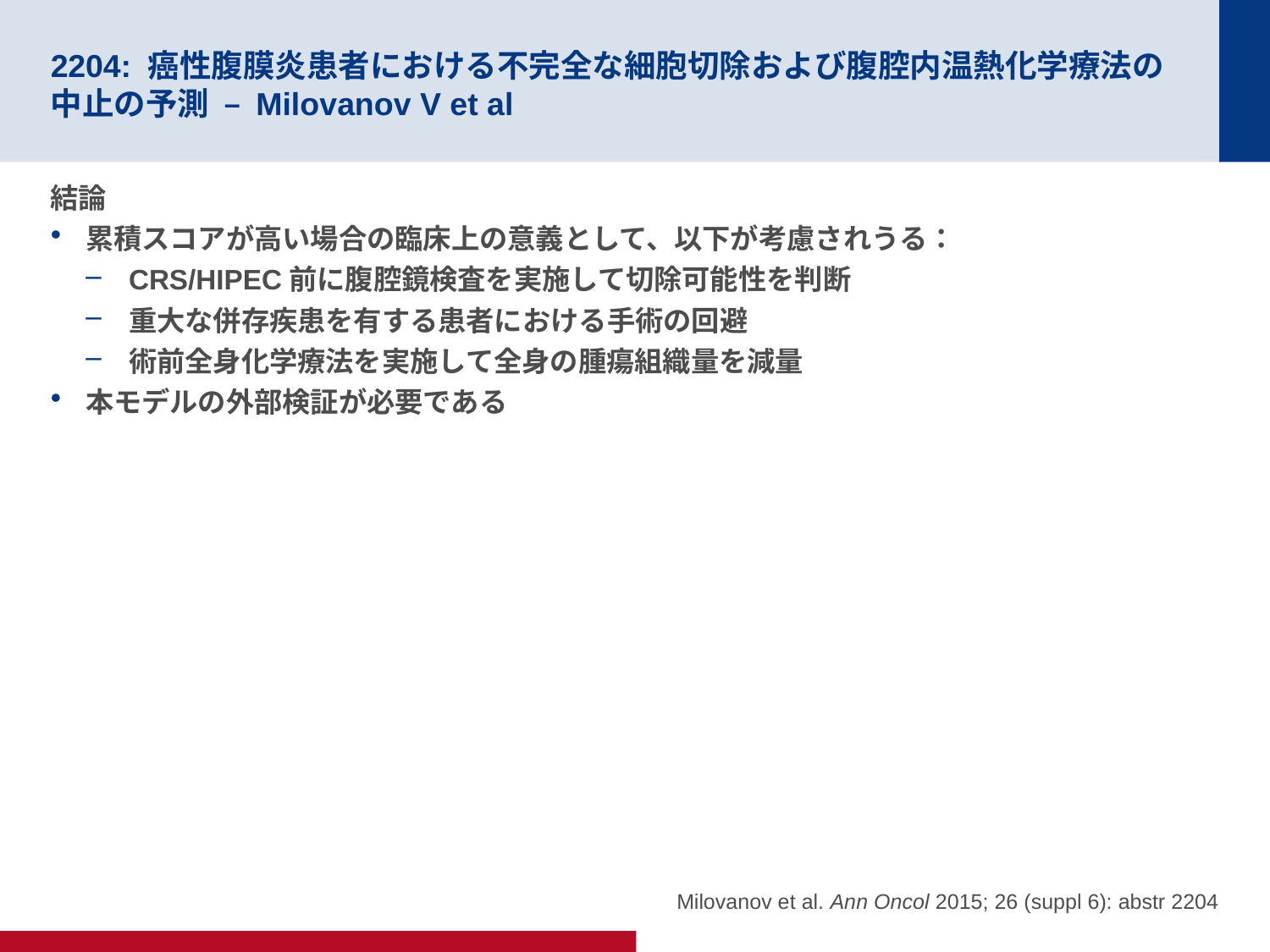

# 2204: 癌性腹膜炎患者における不完全な細胞切除および腹腔内温熱化学療法の中止の予測  – Milovanov V et al
結論
累積スコアが高い場合の臨床上の意義として、以下が考慮されうる：
CRS/HIPEC前に腹腔鏡検査を実施して切除可能性を判断
重大な併存疾患を有する患者における手術の回避
術前全身化学療法を実施して全身の腫瘍組織量を減量
本モデルの外部検証が必要である

Milovanov et al. Ann Oncol 2015; 26 (suppl 6): abstr 2204